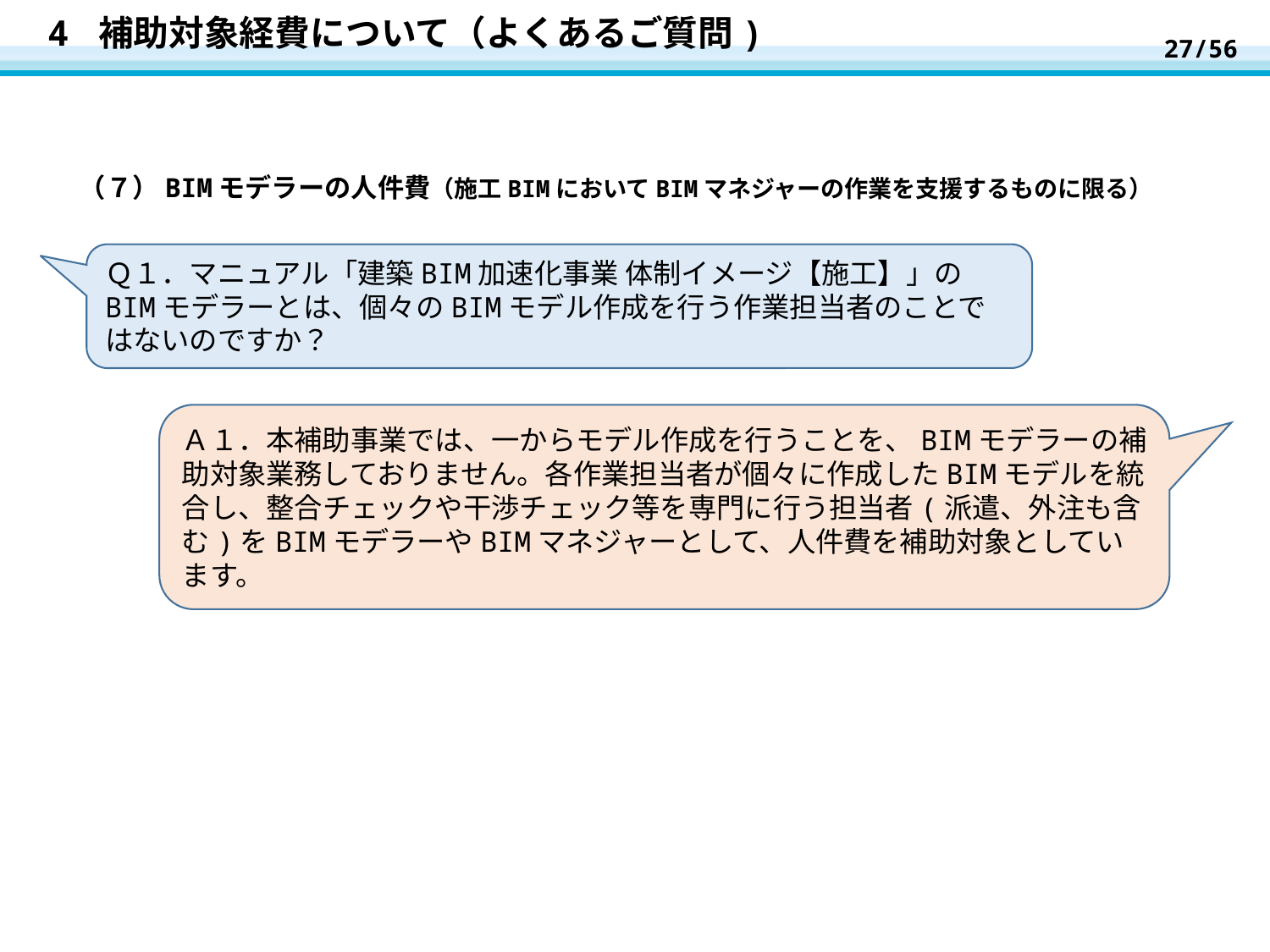

27/56
# 4 補助対象経費について（よくあるご質問)
（７）BIMモデラーの人件費（施工BIMにおいてBIMマネジャーの作業を支援するものに限る）
Ｑ１．マニュアル「建築BIM加速化事業 体制イメージ【施工】」のBIMモデラーとは、個々のBIMモデル作成を行う作業担当者のことではないのですか？
Ａ１．本補助事業では、一からモデル作成を行うことを、BIMモデラーの補助対象業務しておりません。各作業担当者が個々に作成したBIMモデルを統合し、整合チェックや干渉チェック等を専門に行う担当者(派遣、外注も含む)をBIMモデラーやBIMマネジャーとして、人件費を補助対象としています。